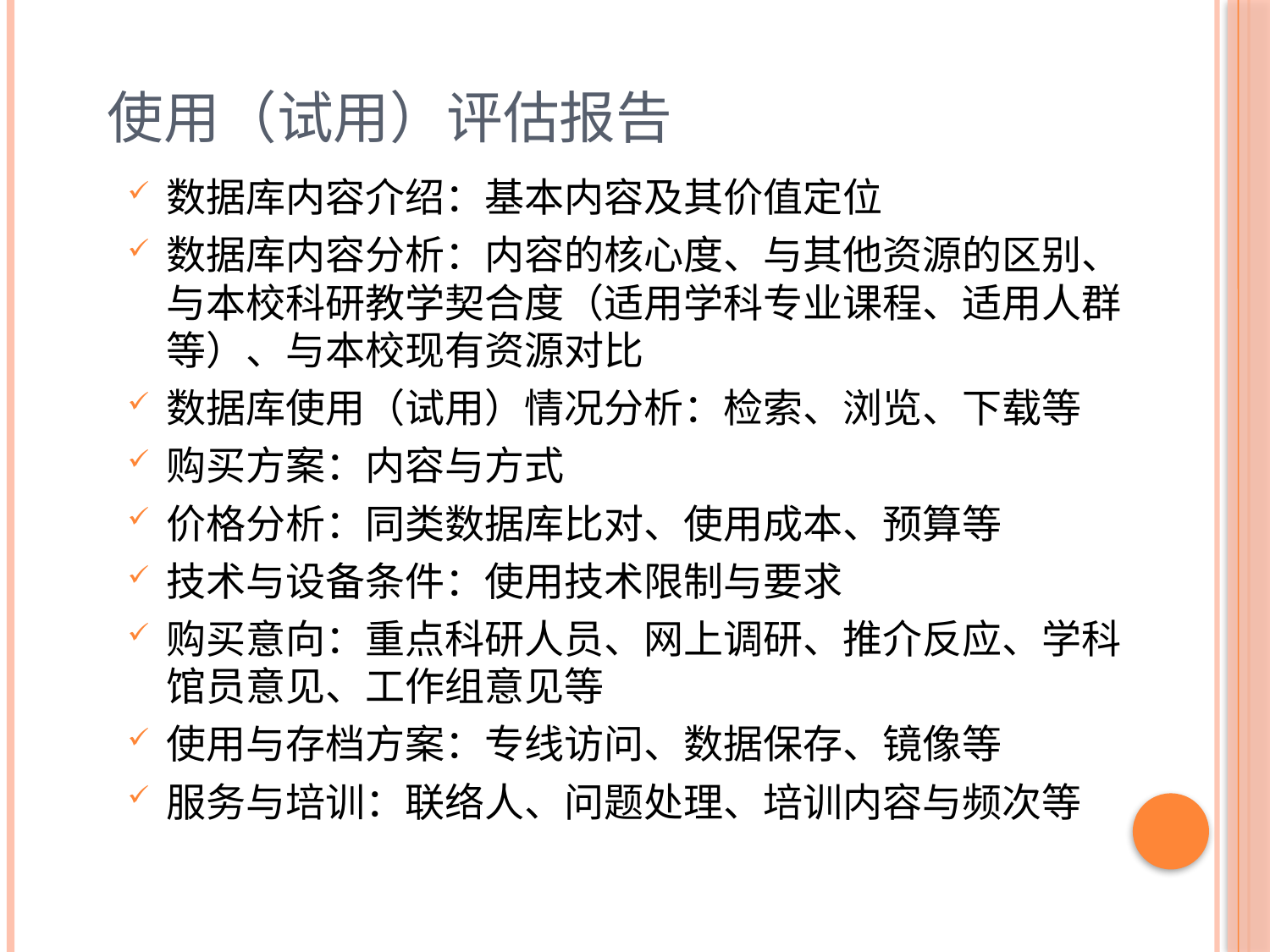

# 使用（试用）评估报告
数据库内容介绍：基本内容及其价值定位
数据库内容分析：内容的核心度、与其他资源的区别、与本校科研教学契合度（适用学科专业课程、适用人群等）、与本校现有资源对比
数据库使用（试用）情况分析：检索、浏览、下载等
购买方案：内容与方式
价格分析：同类数据库比对、使用成本、预算等
技术与设备条件：使用技术限制与要求
购买意向：重点科研人员、网上调研、推介反应、学科馆员意见、工作组意见等
使用与存档方案：专线访问、数据保存、镜像等
服务与培训：联络人、问题处理、培训内容与频次等